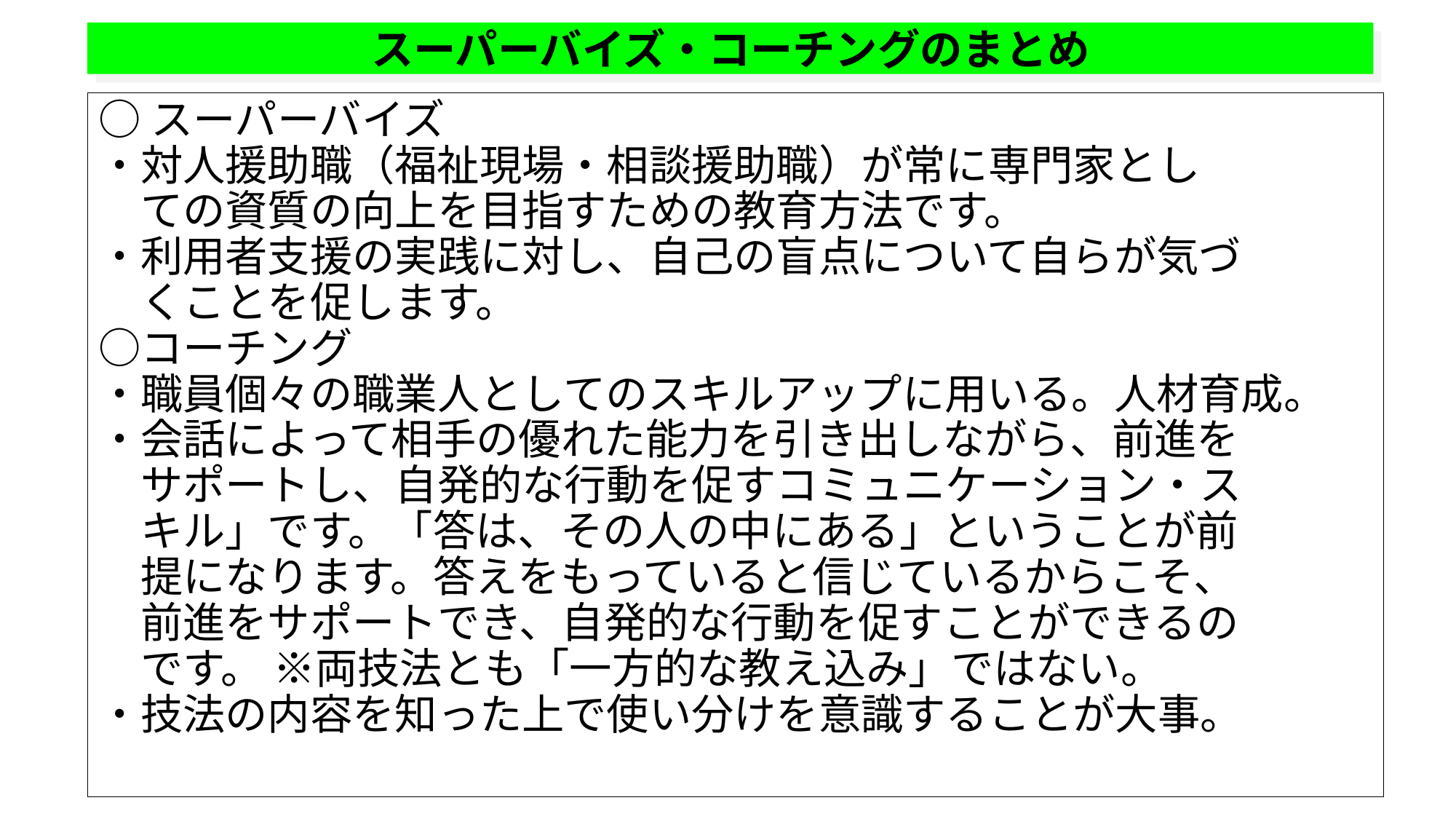

スーパーバイズ・コーチングのまとめ
○スーパーバイズ
・対人援助職（福祉現場・相談援助職）が常に専門家とし
　ての資質の向上を目指すための教育方法です。
・利用者支援の実践に対し、自己の盲点について自らが気づ
　くことを促します。
○コーチング
・職員個々の職業人としてのスキルアップに用いる。人材育成。
・会話によって相手の優れた能力を引き出しながら、前進を
　サポートし、自発的な行動を促すコミュニケーション・ス
　キル」です。「答は、その人の中にある」ということが前
　提になります。答えをもっていると信じているからこそ、
　前進をサポートでき、自発的な行動を促すことができるの
　です。 ※両技法とも「一方的な教え込み」ではない。
・技法の内容を知った上で使い分けを意識することが大事。